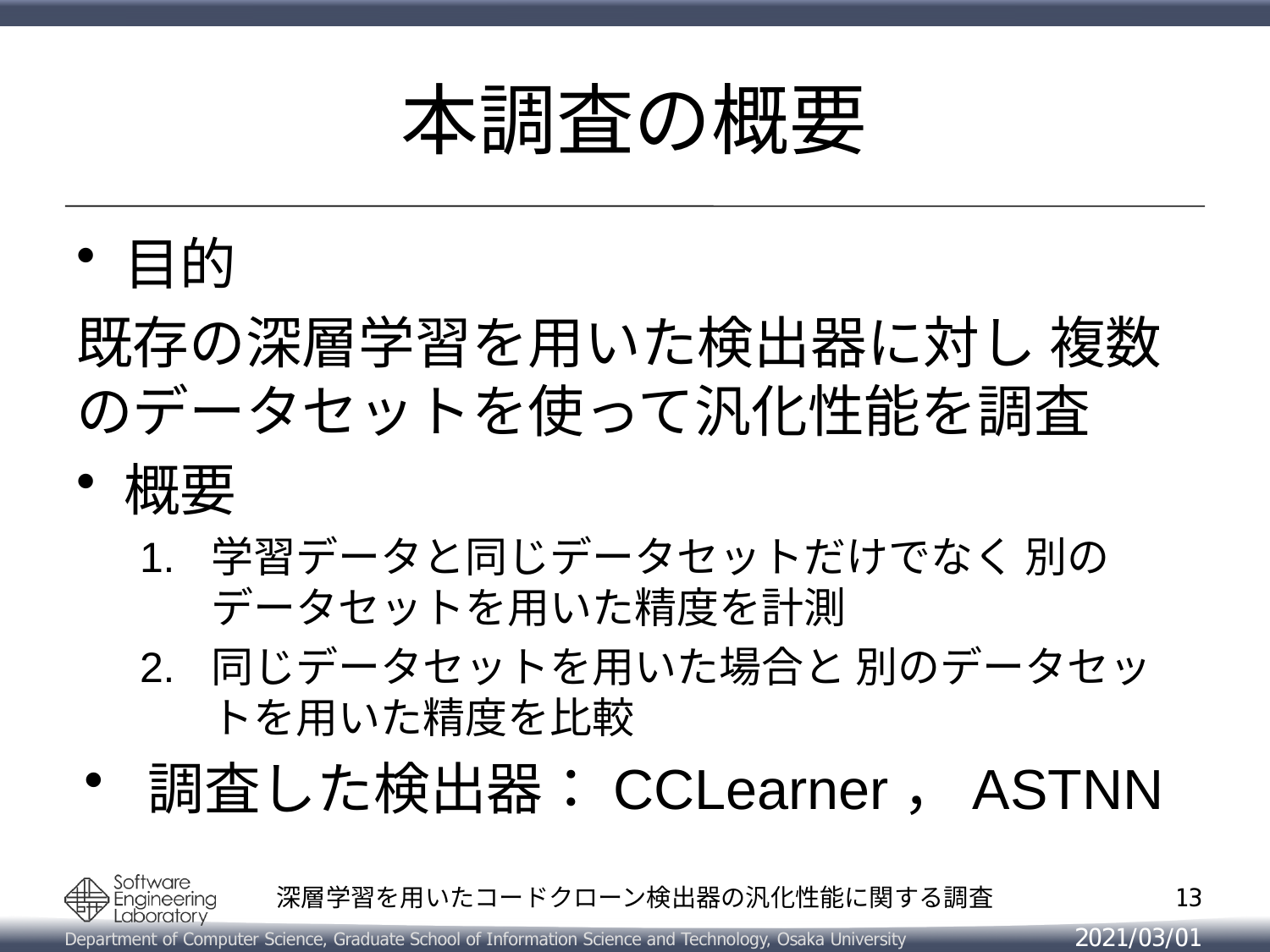

# 本調査の概要
目的
既存の深層学習を用いた検出器に対し 複数のデータセットを使って汎化性能を調査
概要
学習データと同じデータセットだけでなく 別のデータセットを用いた精度を計測
同じデータセットを用いた場合と 別のデータセットを用いた精度を比較
調査した検出器：CCLearner，ASTNN
13
深層学習を用いたコードクローン検出器の汎化性能に関する調査
2021/03/01